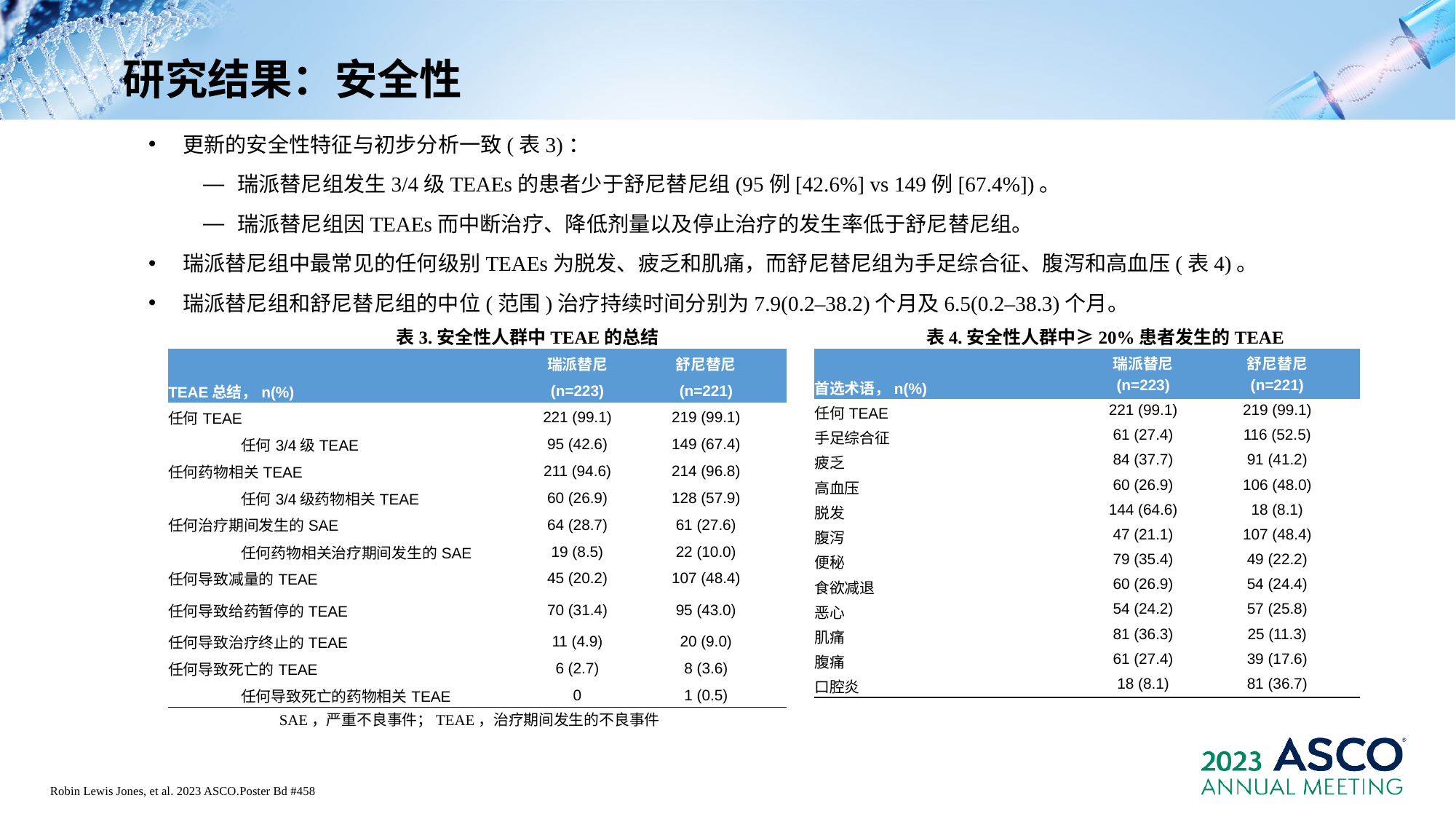

研究结果：安全性
更新的安全性特征与初步分析一致(表3)：
瑞派替尼组发生3/4级TEAEs的患者少于舒尼替尼组(95例[42.6%] vs 149例[67.4%])。
瑞派替尼组因TEAEs而中断治疗、降低剂量以及停止治疗的发生率低于舒尼替尼组。
瑞派替尼组中最常见的任何级别TEAEs为脱发、疲乏和肌痛，而舒尼替尼组为手足综合征、腹泻和高血压(表4)。
瑞派替尼组和舒尼替尼组的中位(范围)治疗持续时间分别为7.9(0.2–38.2)个月及6.5(0.2–38.3)个月。
表3.安全性人群中TEAE的总结
表4.安全性人群中≥20%患者发生的TEAE
|  | 瑞派替尼 | 舒尼替尼 |
| --- | --- | --- |
| TEAE总结，n(%) | (n=223) | (n=221) |
| 任何TEAE | 221 (99.1) | 219 (99.1) |
| 任何3/4级TEAE | 95 (42.6) | 149 (67.4) |
| 任何药物相关TEAE | 211 (94.6) | 214 (96.8) |
| 任何3/4级药物相关TEAE | 60 (26.9) | 128 (57.9) |
| 任何治疗期间发生的SAE | 64 (28.7) | 61 (27.6) |
| 任何药物相关治疗期间发生的SAE | 19 (8.5) | 22 (10.0) |
| 任何导致减量的TEAE | 45 (20.2) | 107 (48.4) |
| 任何导致给药暂停的TEAE | 70 (31.4) | 95 (43.0) |
| 任何导致治疗终止的TEAE | 11 (4.9) | 20 (9.0) |
| 任何导致死亡的TEAE | 6 (2.7) | 8 (3.6) |
| 任何导致死亡的药物相关TEAE | 0 | 1 (0.5) |
|  | 瑞派替尼 | 舒尼替尼 |
| --- | --- | --- |
| 首选术语，n(%) | (n=223) | (n=221) |
| 任何TEAE | 221 (99.1) | 219 (99.1) |
| 手足综合征 | 61 (27.4) | 116 (52.5) |
| 疲乏 | 84 (37.7) | 91 (41.2) |
| 高血压 | 60 (26.9) | 106 (48.0) |
| 脱发 | 144 (64.6) | 18 (8.1) |
| 腹泻 | 47 (21.1) | 107 (48.4) |
| 便秘 | 79 (35.4) | 49 (22.2) |
| 食欲减退 | 60 (26.9) | 54 (24.4) |
| 恶心 | 54 (24.2) | 57 (25.8) |
| 肌痛 | 81 (36.3) | 25 (11.3) |
| 腹痛 | 61 (27.4) | 39 (17.6) |
| 口腔炎 | 18 (8.1) | 81 (36.7) |
SAE，严重不良事件；TEAE，治疗期间发生的不良事件
Robin Lewis Jones, et al. 2023 ASCO.Poster Bd #458